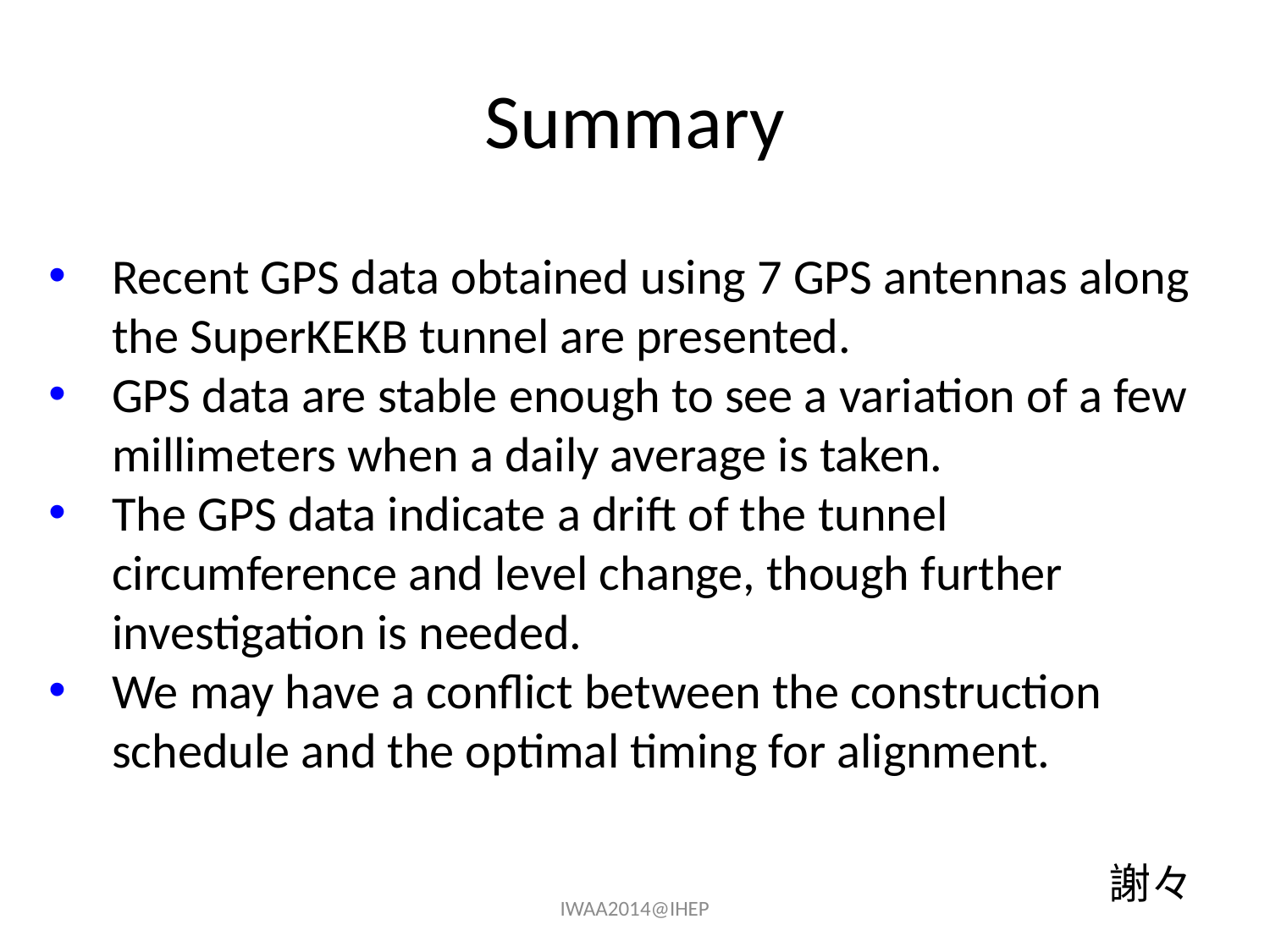

# Summary
Recent GPS data obtained using 7 GPS antennas along the SuperKEKB tunnel are presented.
GPS data are stable enough to see a variation of a few millimeters when a daily average is taken.
The GPS data indicate a drift of the tunnel circumference and level change, though further investigation is needed.
We may have a conflict between the construction schedule and the optimal timing for alignment.
謝々
IWAA2014@IHEP